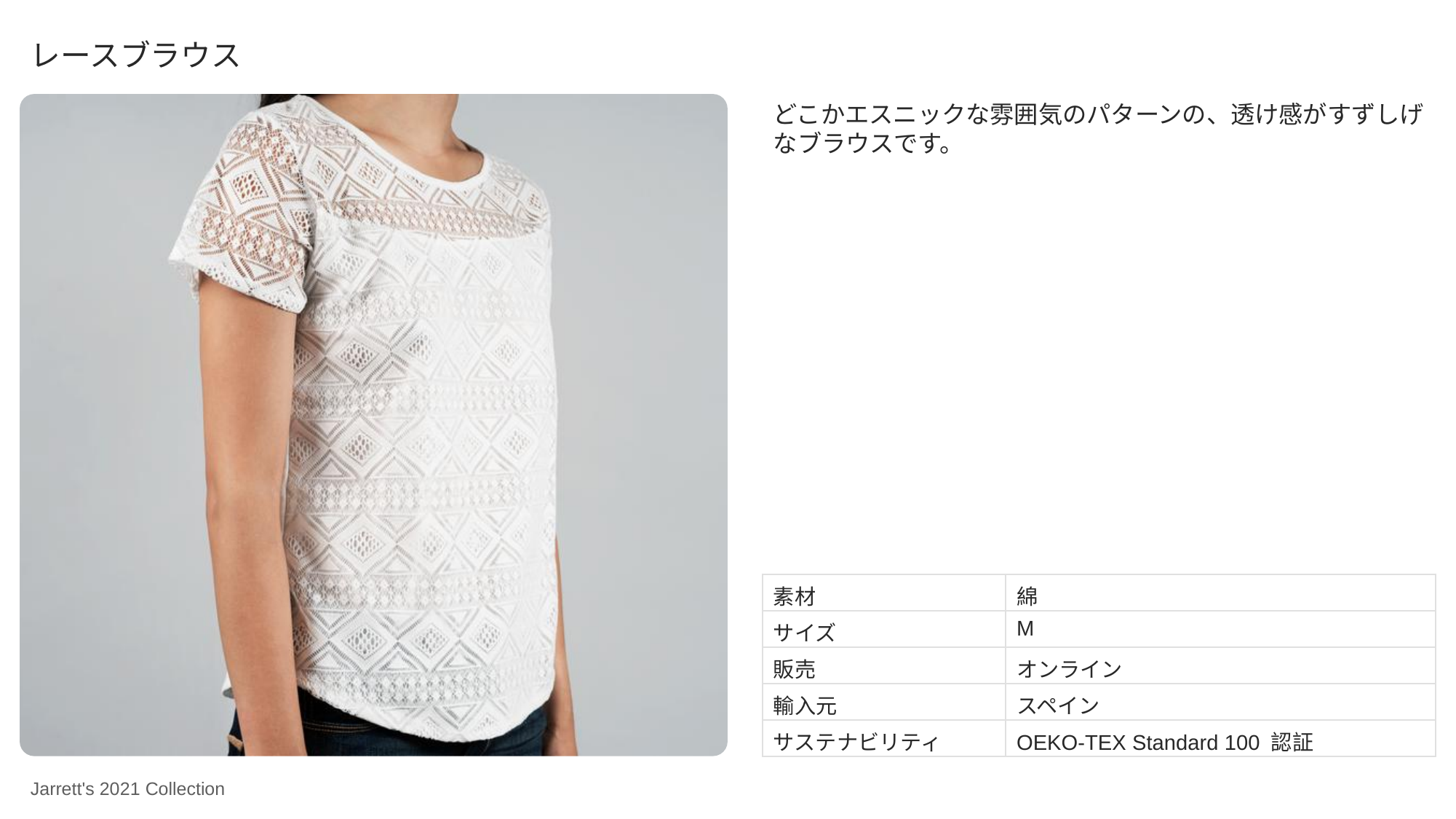

レースブラウス

どこかエスニックな雰囲気のパターンの、透け感がすずしげなブラウスです。
| 素材 | 綿 |
| --- | --- |
| サイズ | M |
| 販売 | オンライン |
| 輸入元 | スペイン |
| サステナビリティ | OEKO-TEX Standard 100 認証 |
Jarrett's 2021 Collection